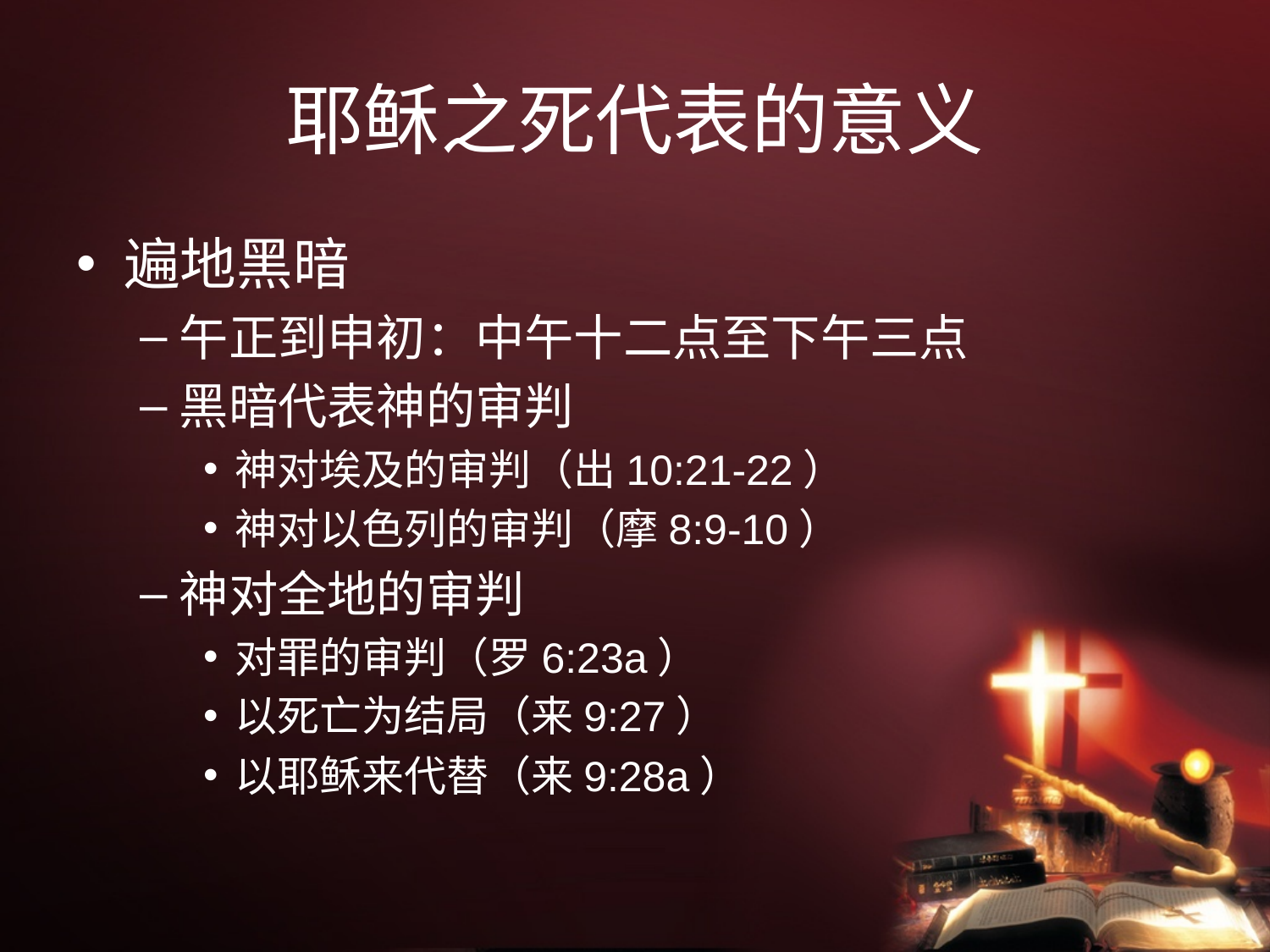

# 耶稣之死代表的意义
遍地黑暗
午正到申初：中午十二点至下午三点
黑暗代表神的审判
神对埃及的审判（出10:21-22）
神对以色列的审判（摩8:9-10）
神对全地的审判
对罪的审判（罗6:23a）
以死亡为结局（来9:27）
以耶稣来代替（来9:28a）